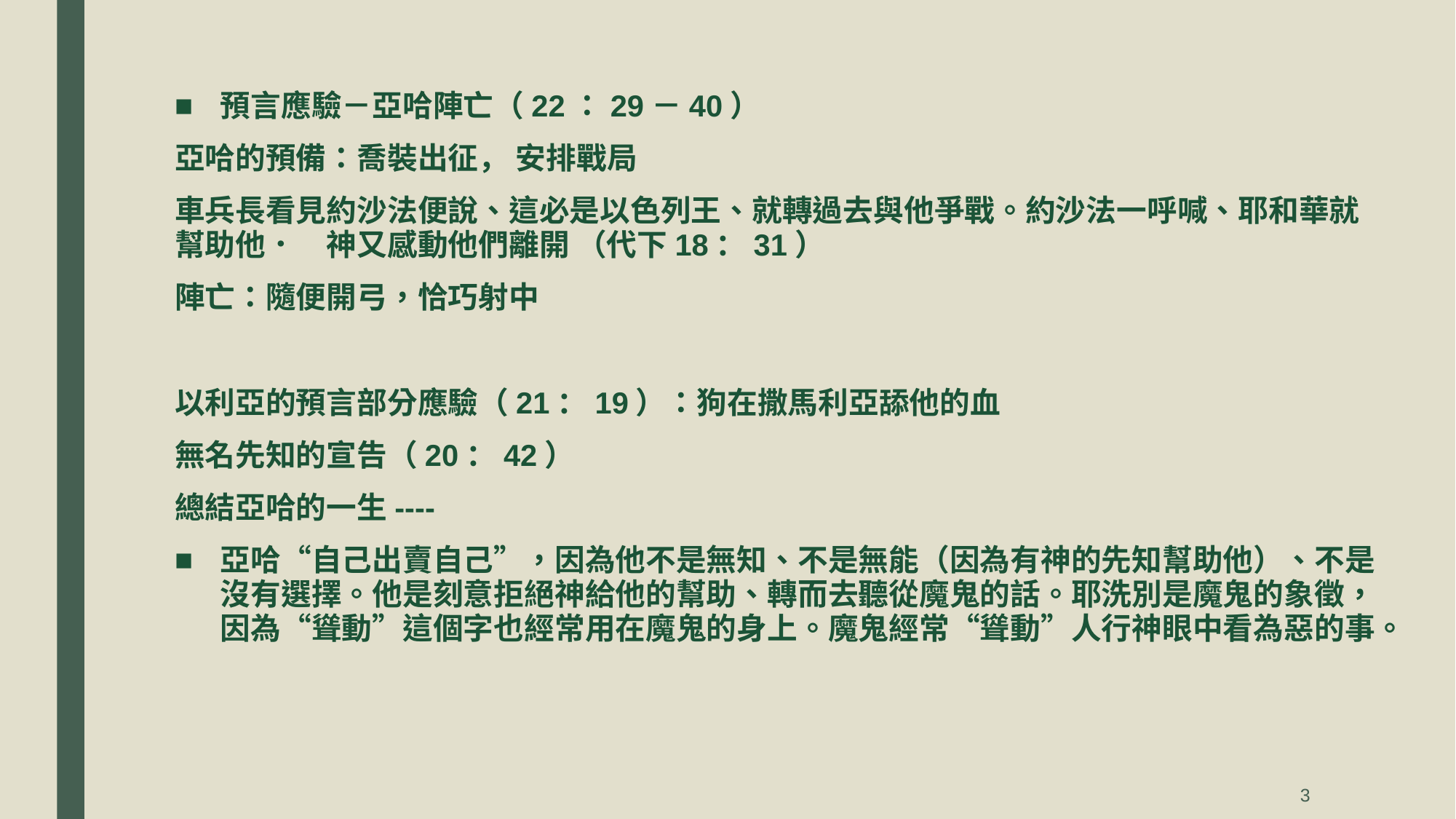

預言應驗－亞哈陣亡（22：29－40）
亞哈的預備：喬裝出征， 安排戰局
車兵長看見約沙法便說、這必是以色列王、就轉過去與他爭戰。約沙法一呼喊、耶和華就幫助他．　神又感動他們離開 （代下18：31）
陣亡：隨便開弓，恰巧射中

以利亞的預言部分應驗（21：19）：狗在撒馬利亞舔他的血
無名先知的宣告（20：42）
總結亞哈的一生----
亞哈“自己出賣自己”，因為他不是無知、不是無能（因為有神的先知幫助他）、不是沒有選擇。他是刻意拒絕神給他的幫助、轉而去聽從魔鬼的話。耶洗別是魔鬼的象徵，因為“聳動”這個字也經常用在魔鬼的身上。魔鬼經常“聳動”人行神眼中看為惡的事。
3